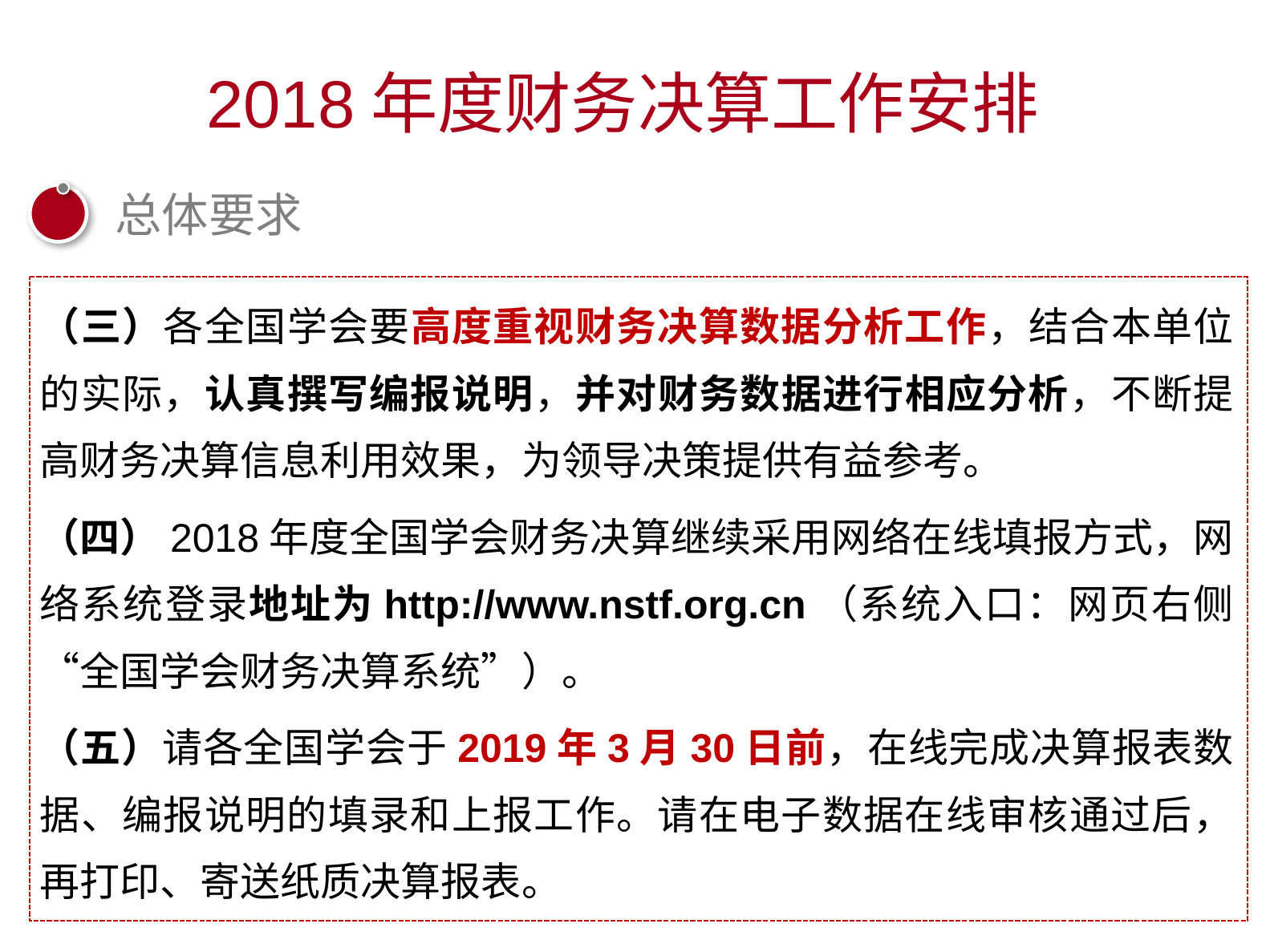

2018年度财务决算工作安排

总体要求
（三）各全国学会要高度重视财务决算数据分析工作，结合本单位的实际，认真撰写编报说明，并对财务数据进行相应分析，不断提高财务决算信息利用效果，为领导决策提供有益参考。
（四）2018年度全国学会财务决算继续采用网络在线填报方式，网络系统登录地址为http://www.nstf.org.cn（系统入口：网页右侧“全国学会财务决算系统”）。
（五）请各全国学会于2019年3月30日前，在线完成决算报表数据、编报说明的填录和上报工作。请在电子数据在线审核通过后，再打印、寄送纸质决算报表。